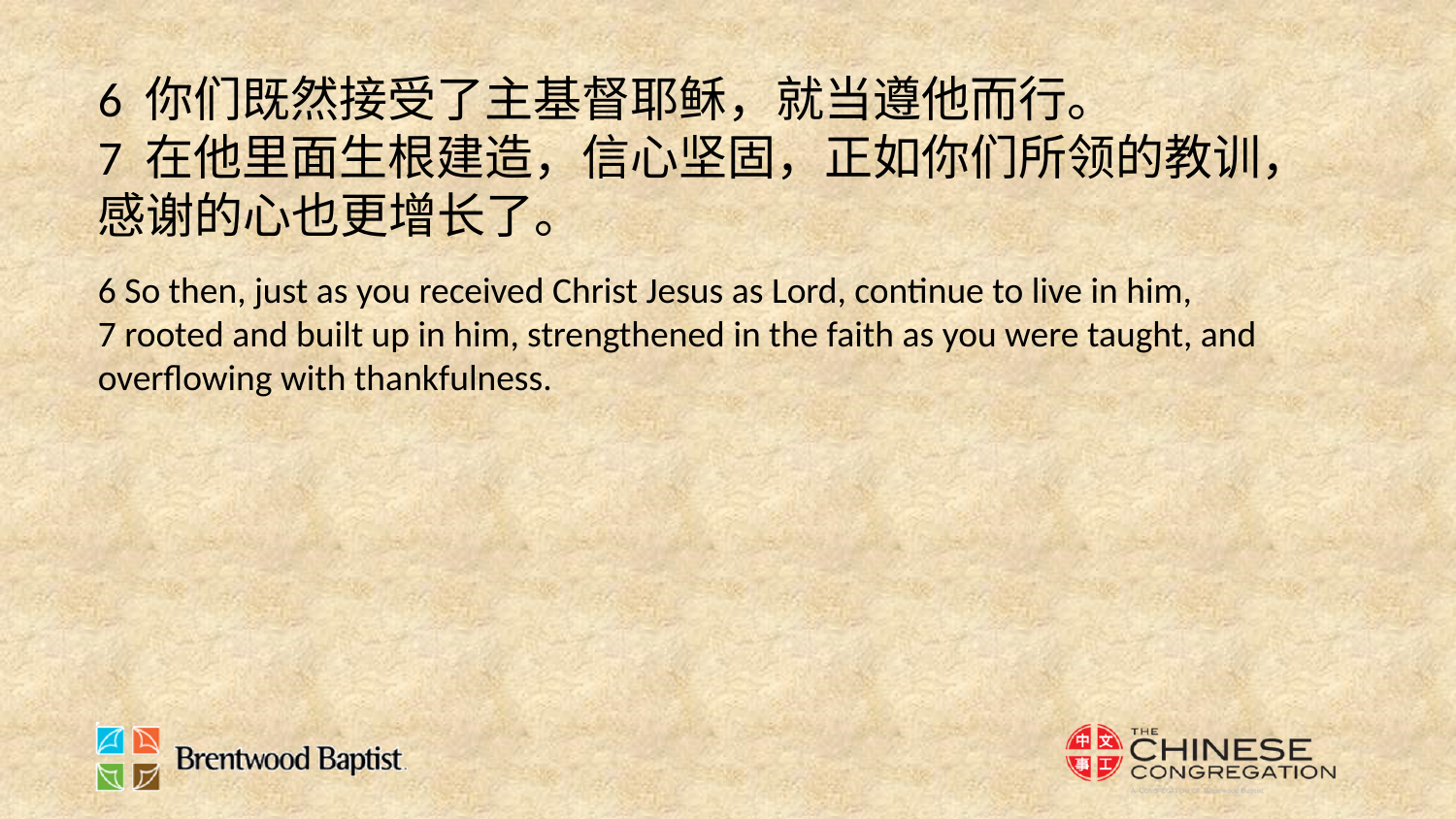

6 你们既然接受了主基督耶稣，就当遵他而行。
7 在他里面生根建造，信心坚固，正如你们所领的教训，感谢的心也更增长了。

6 So then, just as you received Christ Jesus as Lord, continue to live in him,
7 rooted and built up in him, strengthened in the faith as you were taught, and overflowing with thankfulness.